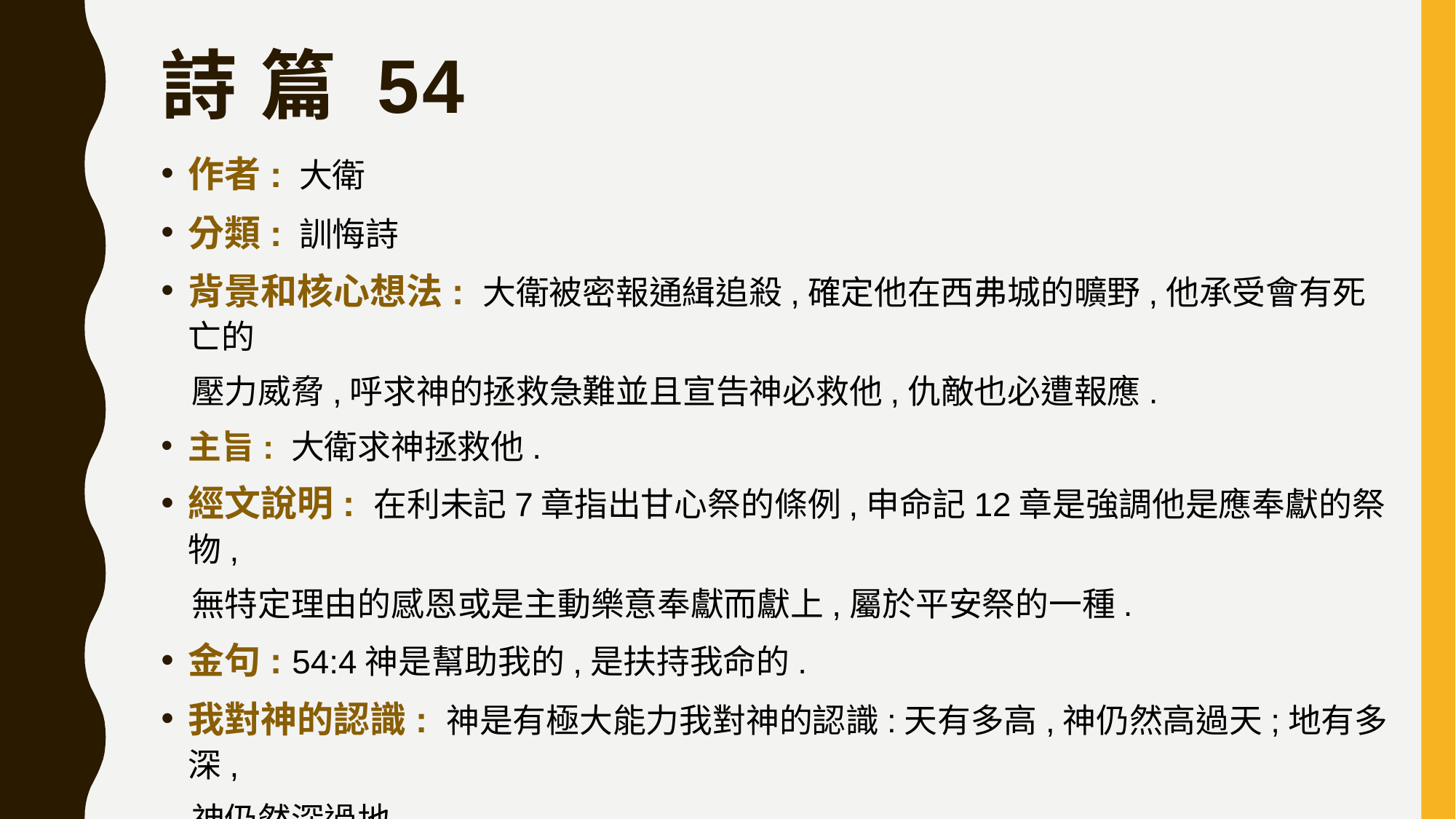

# 詩 篇 54
作者: 大衛
分類: 訓悔詩
背景和核心想法: 大衛被密報通緝追殺,確定他在西弗城的曠野,他承受會有死亡的
   壓力威脅,呼求神的拯救急難並且宣告神必救他,仇敵也必遭報應.
主旨: 大衛求神拯救他.
經文說明: 在利未記7章指出甘心祭的條例,申命記12章是強調他是應奉獻的祭物,
   無特定理由的感恩或是主動樂意奉獻而獻上,屬於平安祭的一種.
金句: 54:4神是幫助我的,是扶持我命的.
我對神的認識: 神是有極大能力我對神的認識:天有多高,神仍然高過天;地有多深,
   神仍然深過地
我的收穫: 我要常常讚美感謝神,我必要得拯救平安.我自己的收穫:特別在遭遇困難,需要尋求神的保護和安慰時默想與背誦